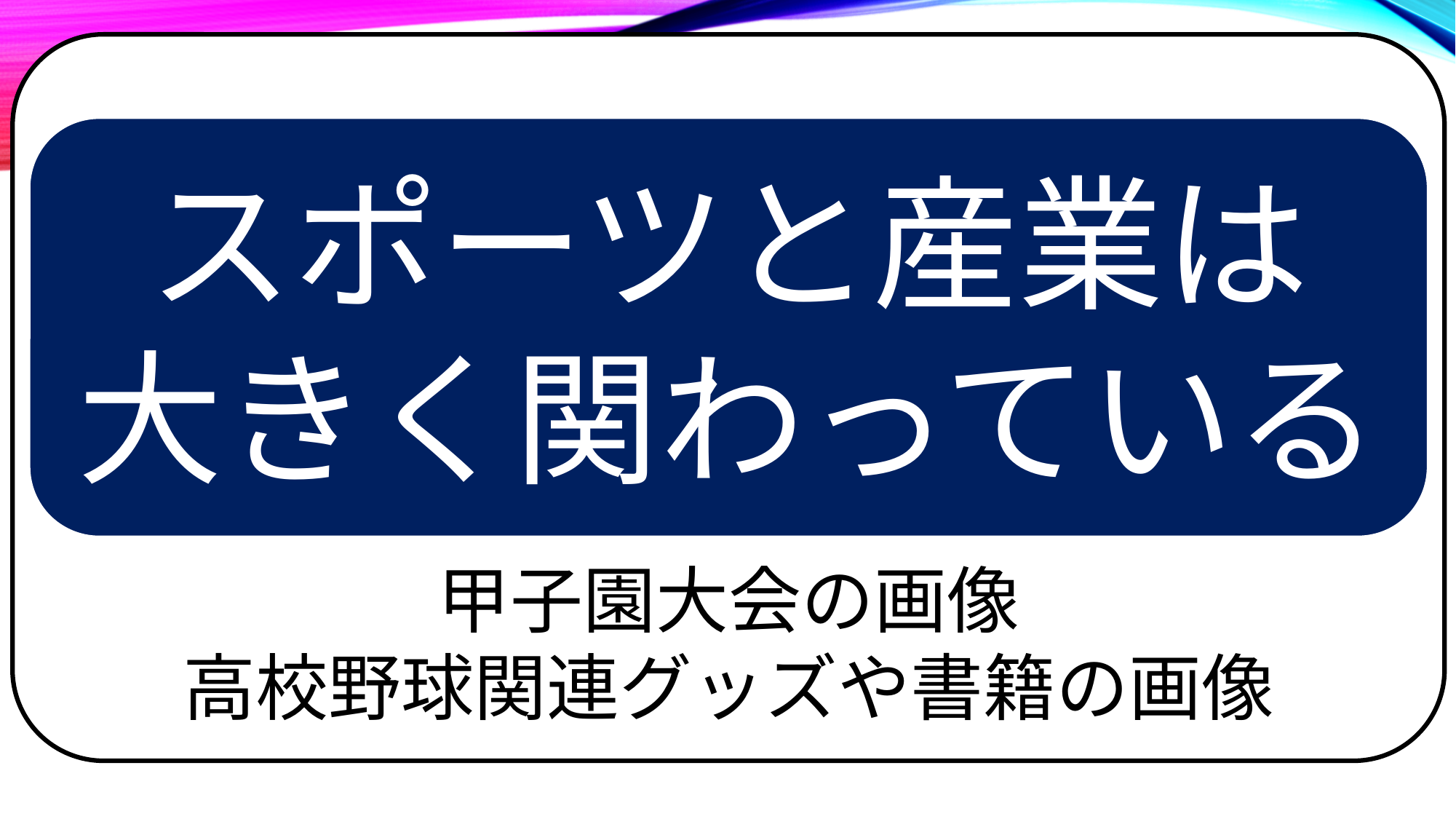

甲子園大会の画像
高校野球関連グッズや書籍の画像
#
スポーツと産業は
大きく関わっている